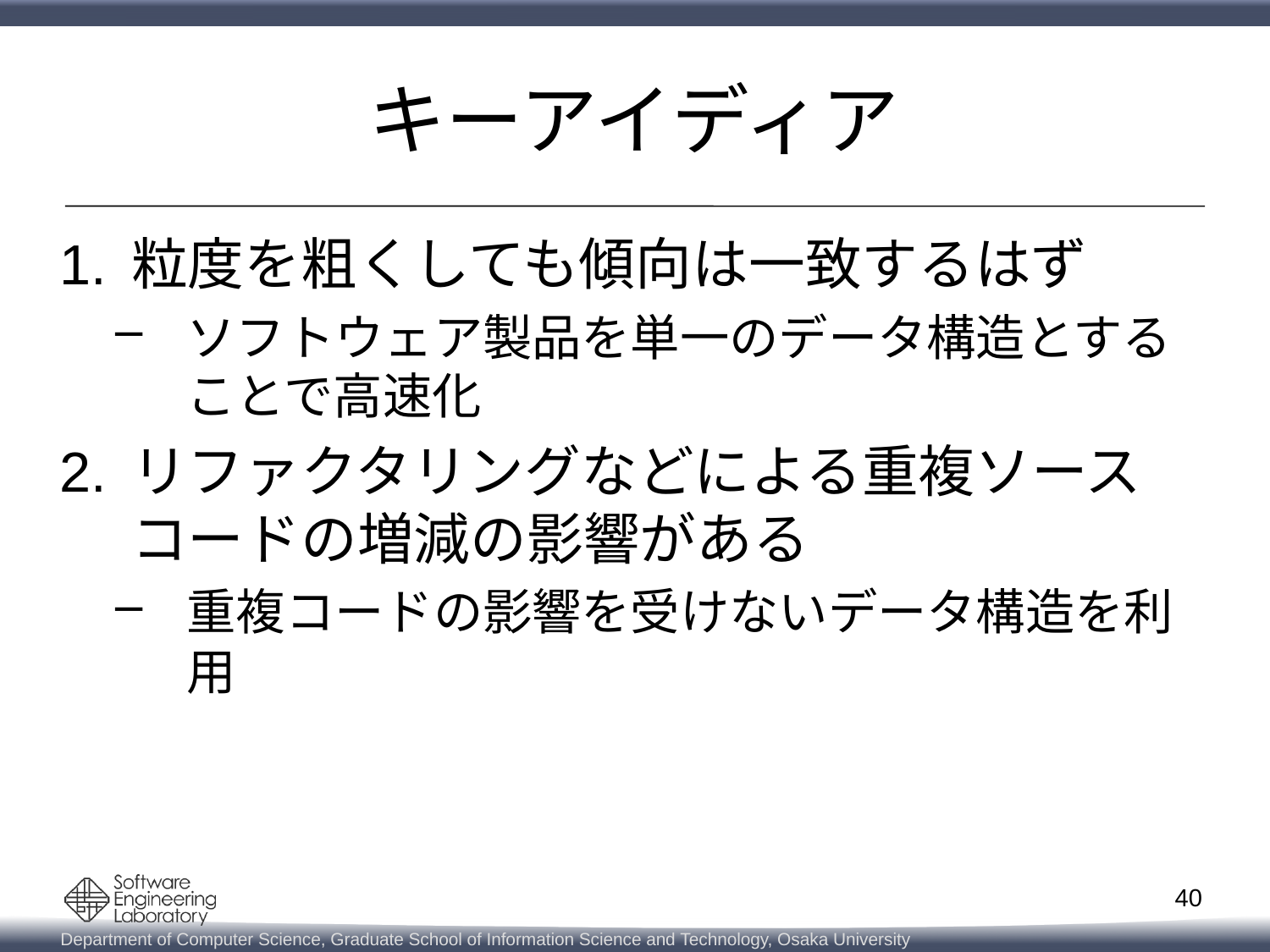

# キーアイディア
粒度を粗くしても傾向は一致するはず
ソフトウェア製品を単一のデータ構造とすることで高速化
リファクタリングなどによる重複ソースコードの増減の影響がある
重複コードの影響を受けないデータ構造を利用
40